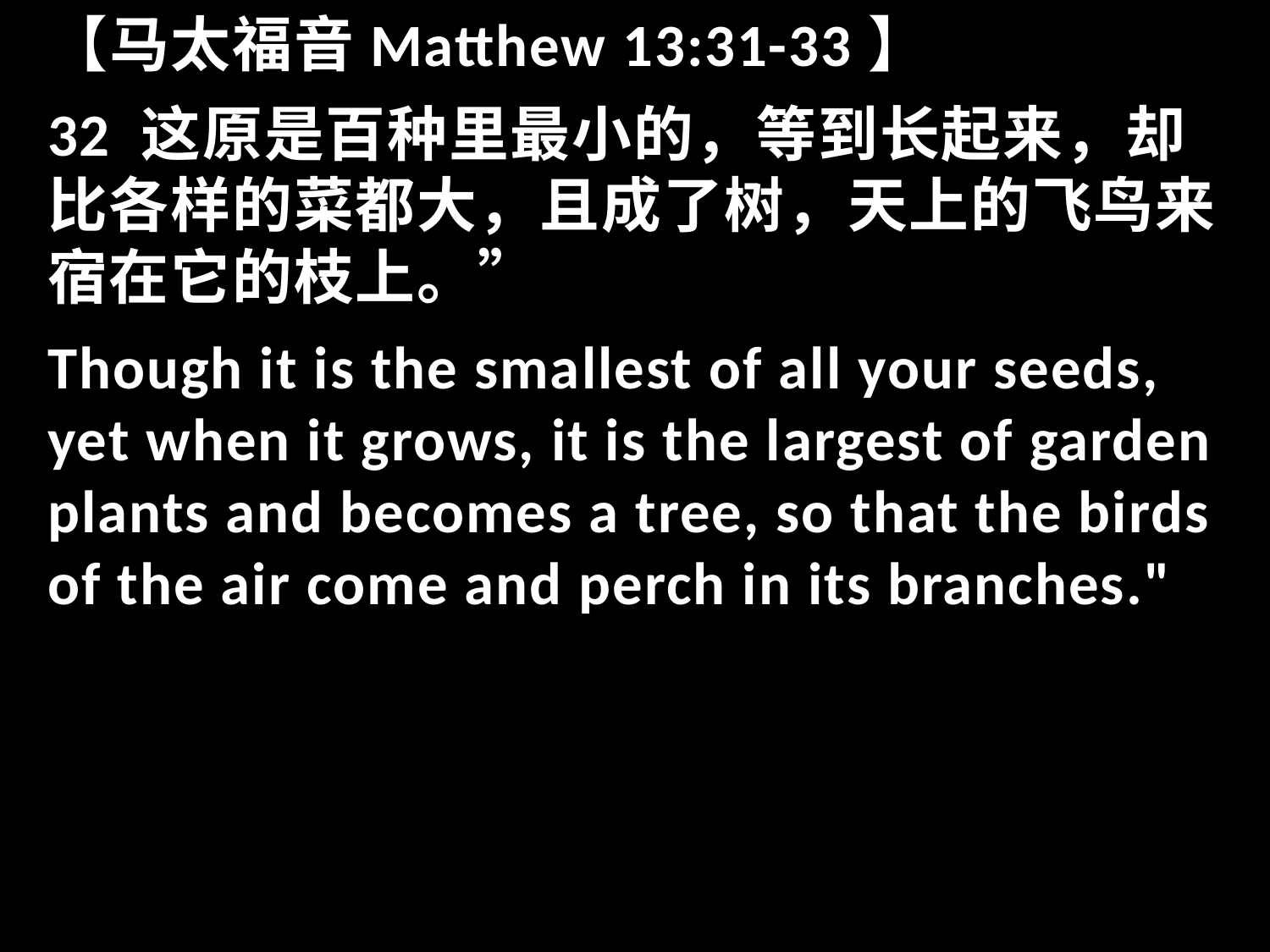

【马太福音Matthew 13:31-33】
32 这原是百种里最小的，等到长起来，却比各样的菜都大，且成了树，天上的飞鸟来宿在它的枝上。”
Though it is the smallest of all your seeds, yet when it grows, it is the largest of garden plants and becomes a tree, so that the birds of the air come and perch in its branches."